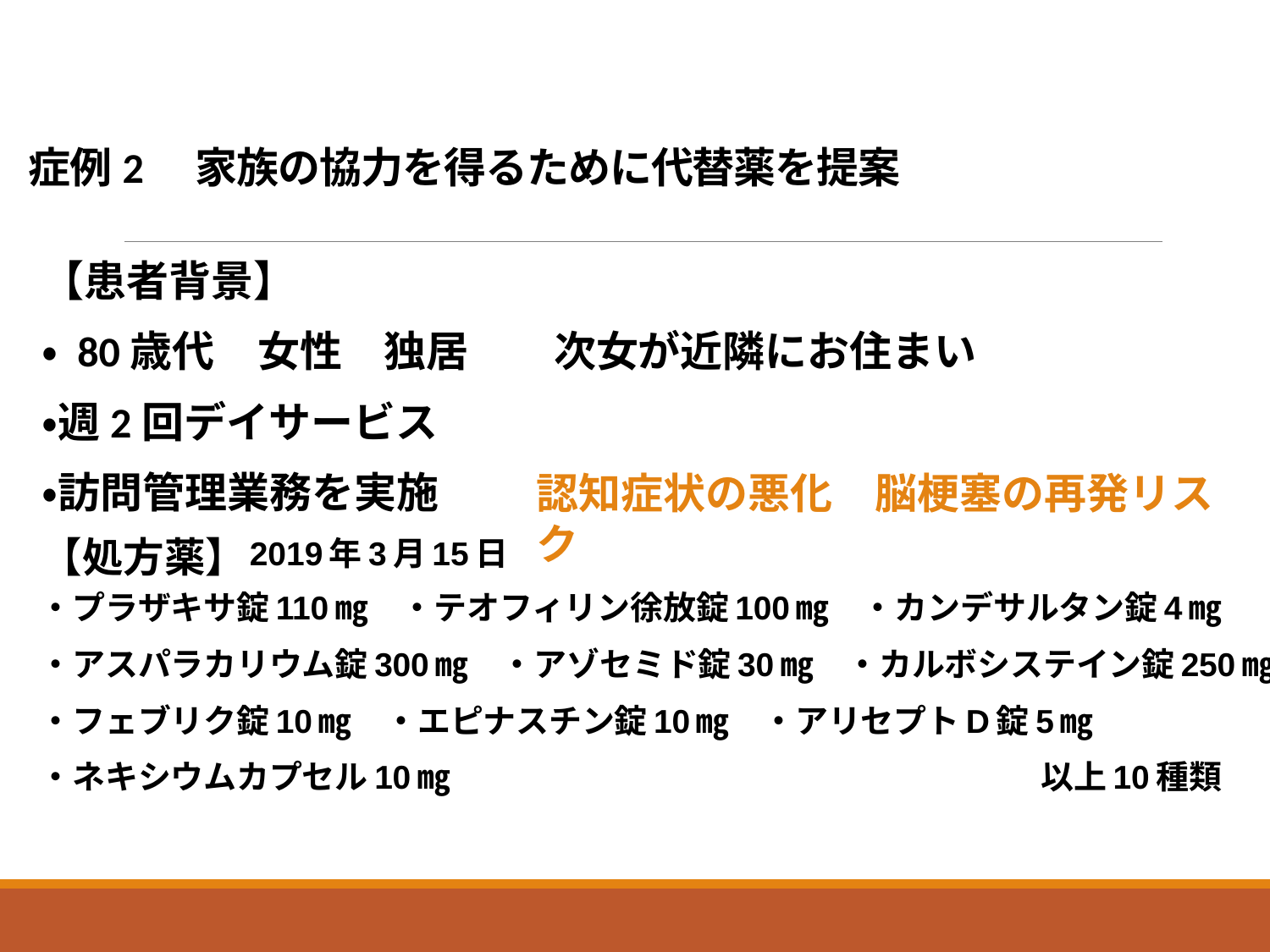

# 症例2　家族の協力を得るために代替薬を提案
【患者背景】
・ 80歳代　女性　独居　　次女が近隣にお住まい
・週2回デイサービス
・訪問管理業務を実施
認知症状の悪化　脳梗塞の再発リスク
【処方薬】
2019年3月15日
・プラザキサ錠110㎎　・テオフィリン徐放錠100㎎　・カンデサルタン錠4㎎
・アスパラカリウム錠300㎎　・アゾセミド錠30㎎　・カルボシステイン錠250㎎
・フェブリク錠10㎎　・エピナスチン錠10㎎　・アリセプトD錠5㎎
・ネキシウムカプセル10㎎　　　　　　　　　　　　　　　　　　以上10種類